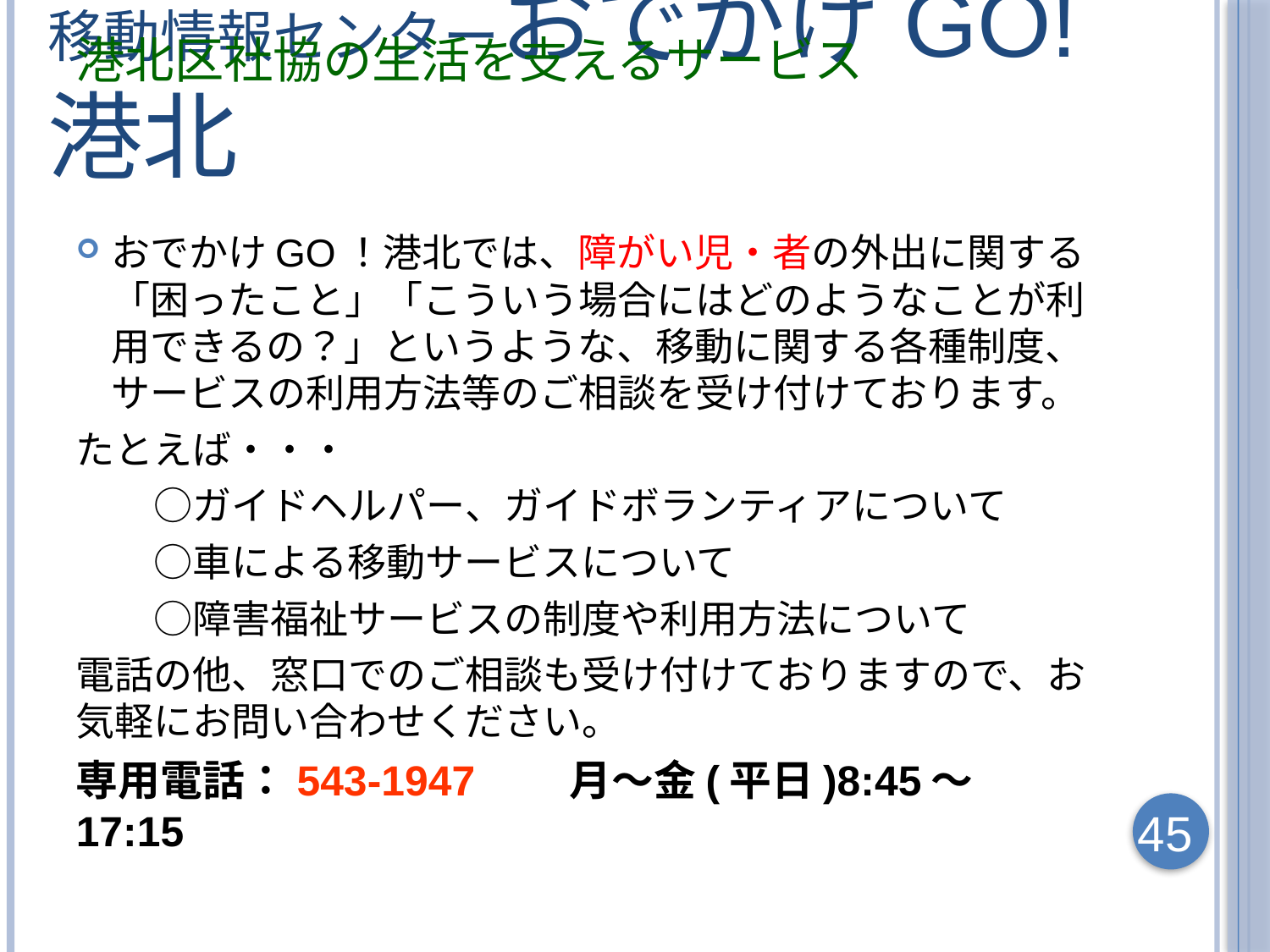

港北区社協の生活を支えるサービス
# 移動情報センターおでかけGO!港北
おでかけGO！港北では、障がい児・者の外出に関する「困ったこと」「こういう場合にはどのようなことが利用できるの？」というような、移動に関する各種制度、サービスの利用方法等のご相談を受け付けております。
たとえば・・・
　　○ガイドヘルパー、ガイドボランティアについて
　　○車による移動サービスについて
　　○障害福祉サービスの制度や利用方法について
電話の他、窓口でのご相談も受け付けておりますので、お気軽にお問い合わせください。
専用電話：543-1947　　月～金(平日)8:45～17:15

45